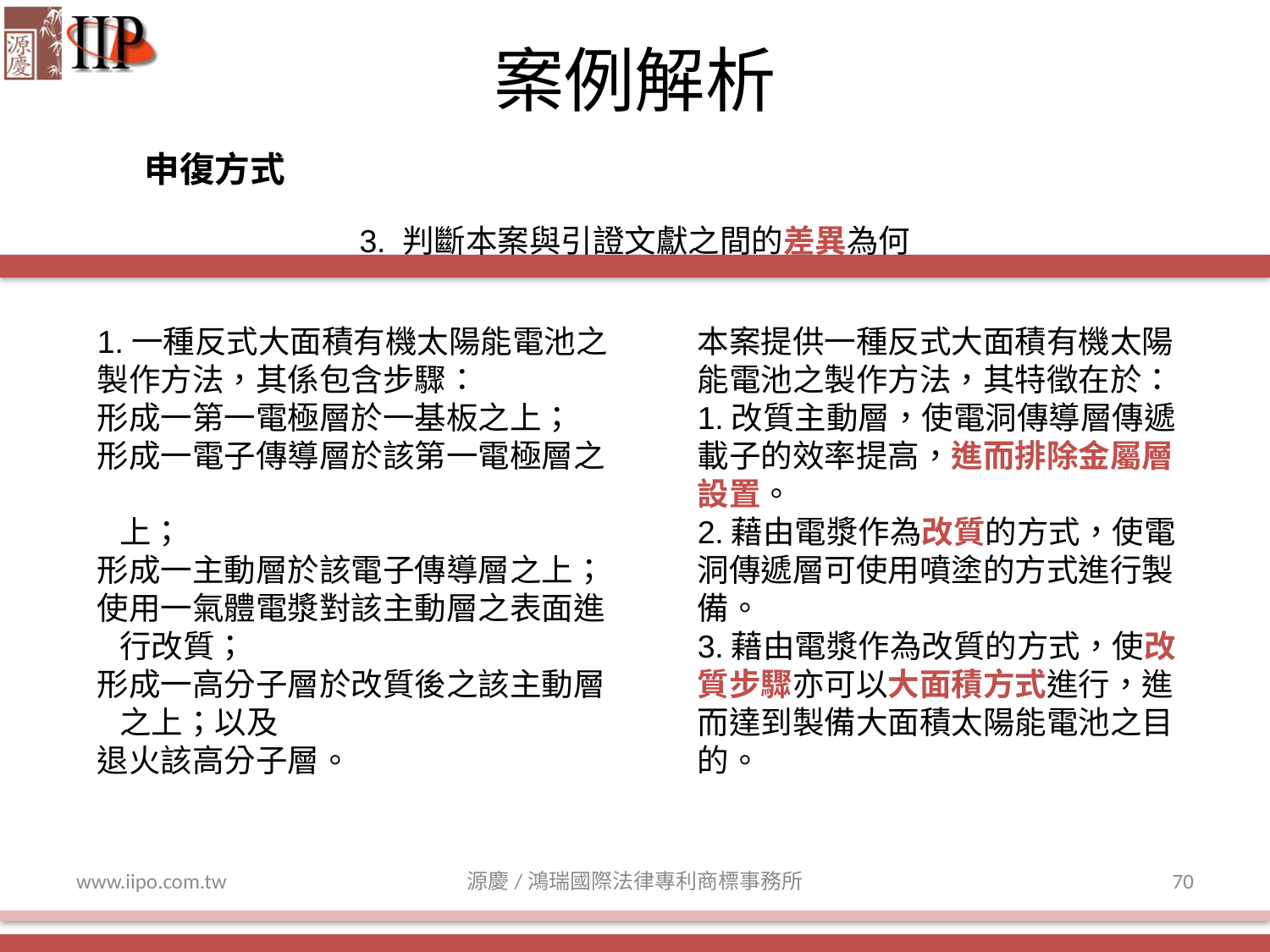

案例解析
申復方式
3. 判斷本案與引證文獻之間的差異為何
1.一種反式大面積有機太陽能電池之製作方法，其係包含步驟：
形成一第一電極層於一基板之上；
形成一電子傳導層於該第一電極層之
  上；
形成一主動層於該電子傳導層之上；
使用一氣體電漿對該主動層之表面進
  行改質；
形成一高分子層於改質後之該主動層
  之上；以及
退火該高分子層。
本案提供一種反式大面積有機太陽能電池之製作方法，其特徵在於：
1.改質主動層，使電洞傳導層傳遞載子的效率提高，進而排除金屬層設置。
2.藉由電漿作為改質的方式，使電洞傳遞層可使用噴塗的方式進行製備。
3.藉由電漿作為改質的方式，使改質步驟亦可以大面積方式進行，進而達到製備大面積太陽能電池之目的。
www.iipo.com.tw
源慶/鴻瑞國際法律專利商標事務所
70